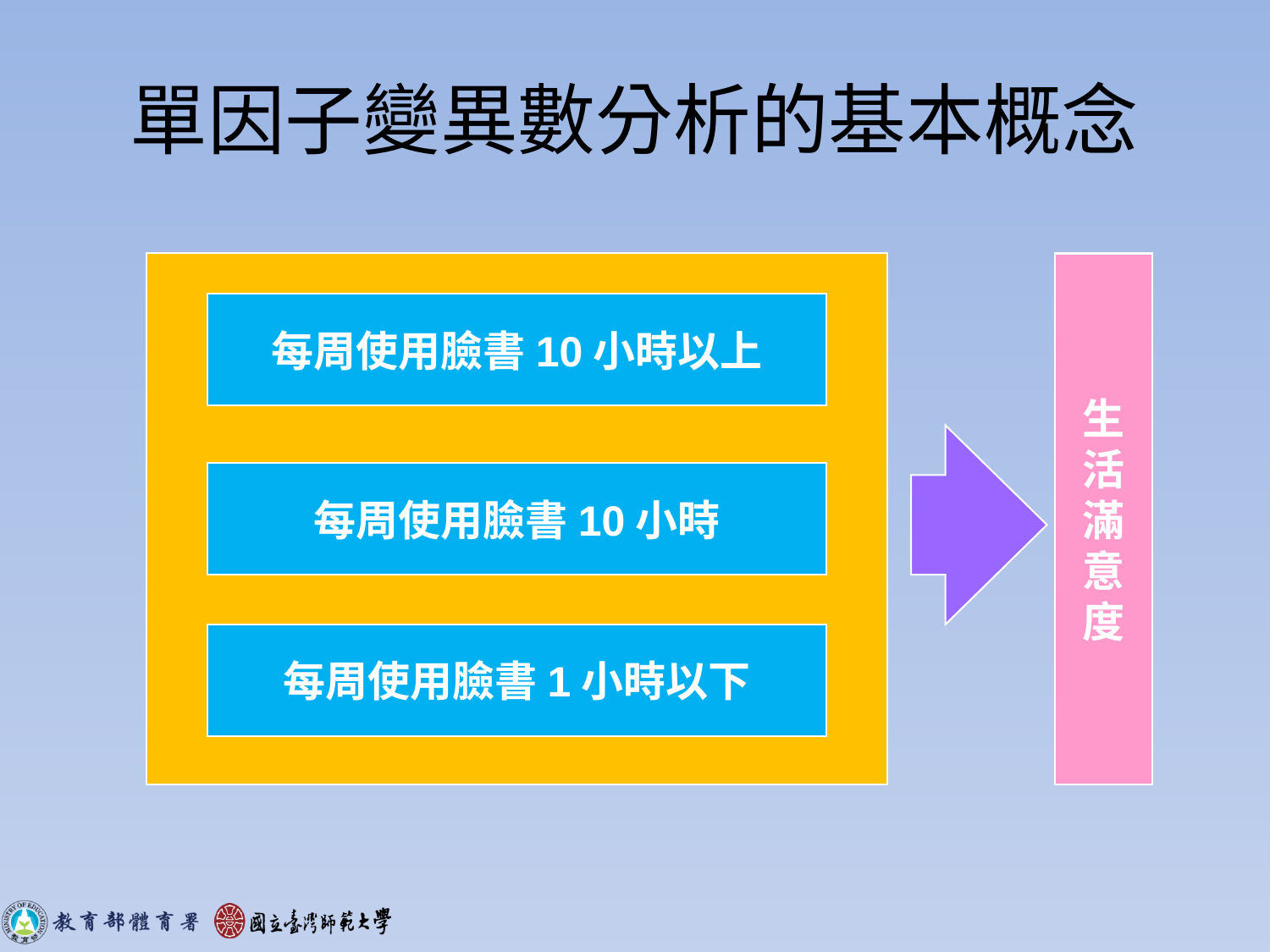

# 單因子變異數分析的基本概念

生活滿意度
每周使用臉書10小時以上

每周使用臉書10小時
每周使用臉書1小時以下